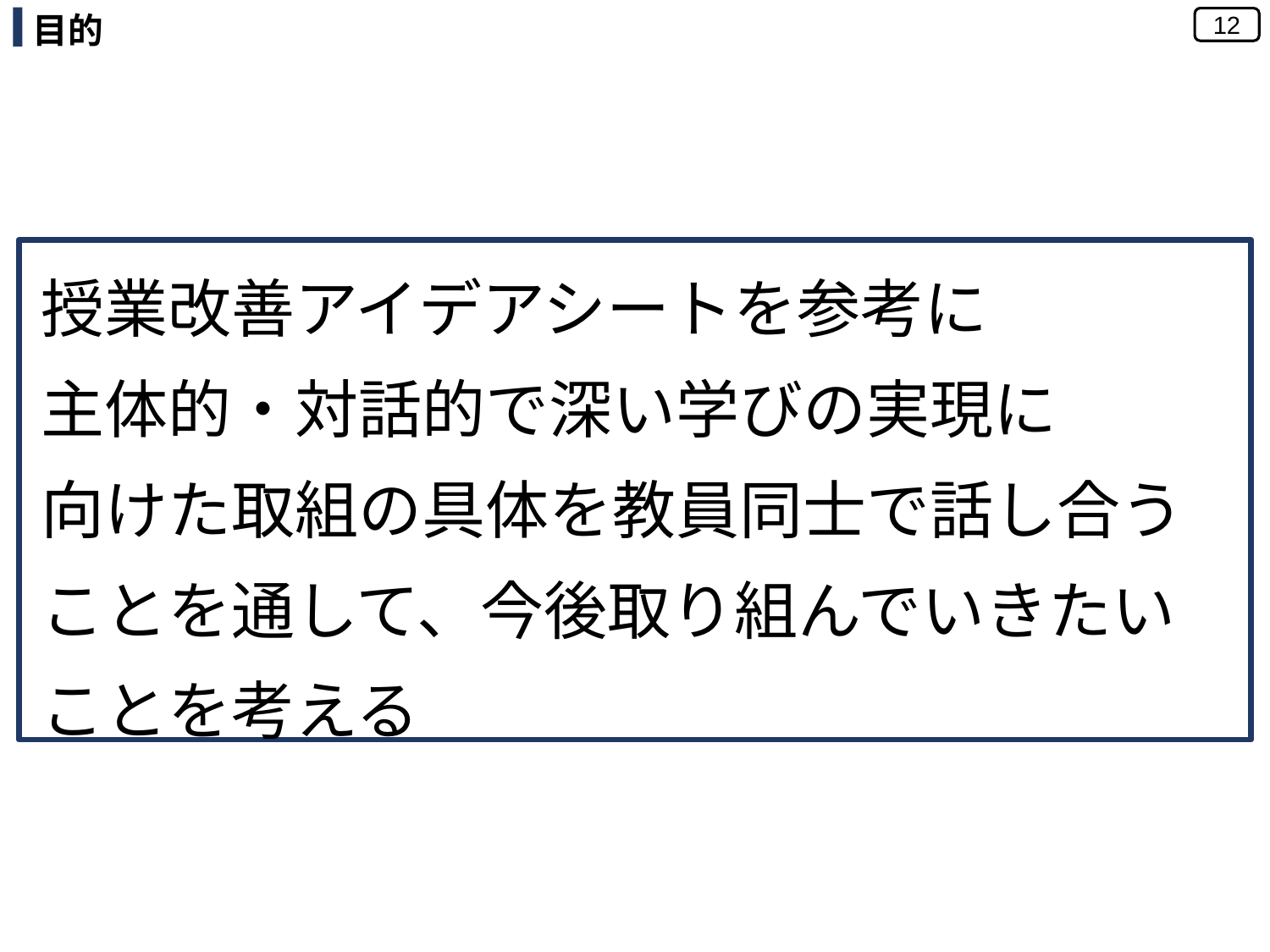

目的

12
授業改善アイデアシートを参考に
主体的・対話的で深い学びの実現に
向けた取組の具体を教員同士で話し合う
ことを通して、今後取り組んでいきたい
ことを考える